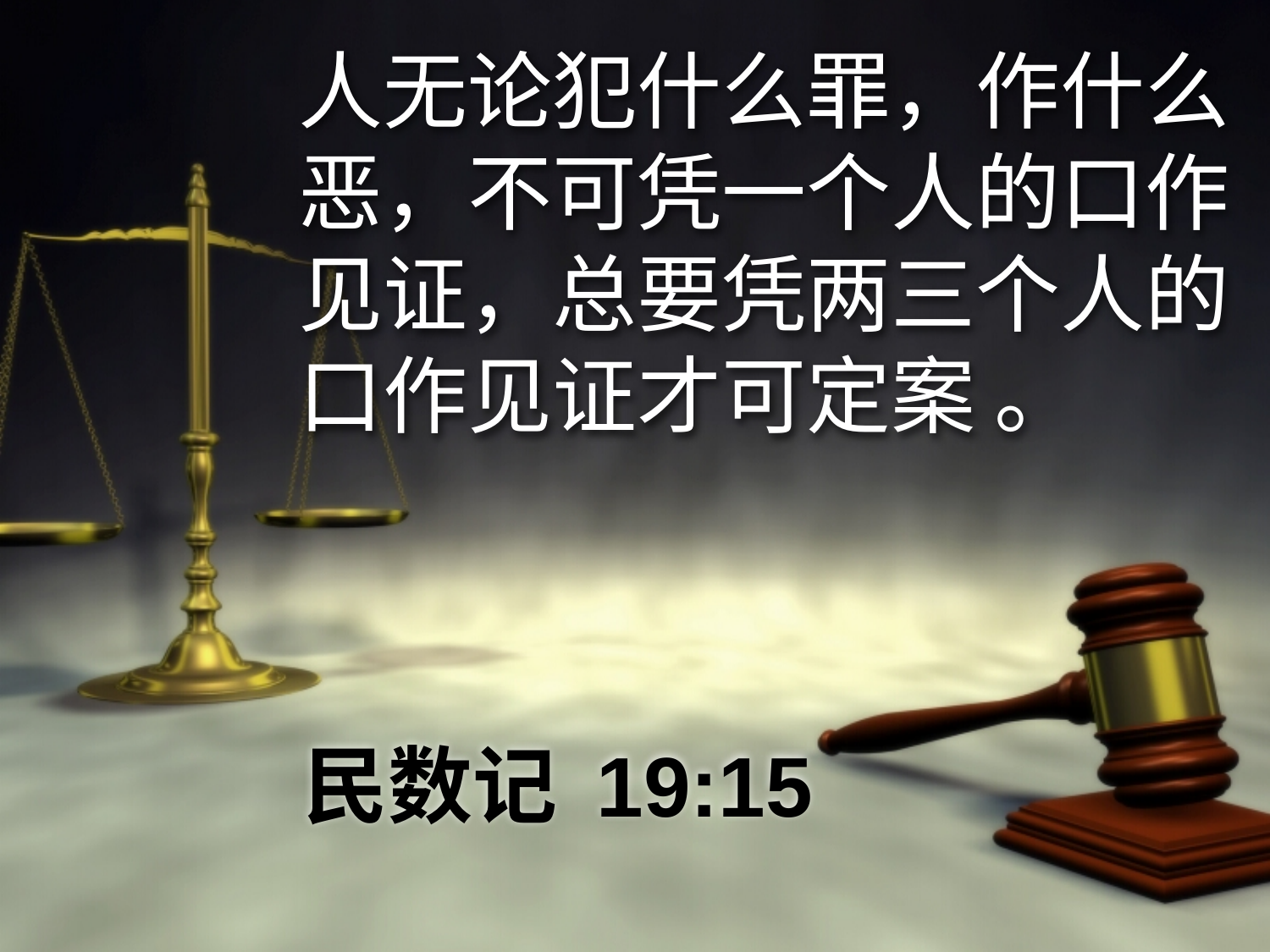

人无论犯什么罪，作什么恶，不可凭一个人的口作见证，总要凭两三个人的口作见证才可定案 。
# 民数记 19:15